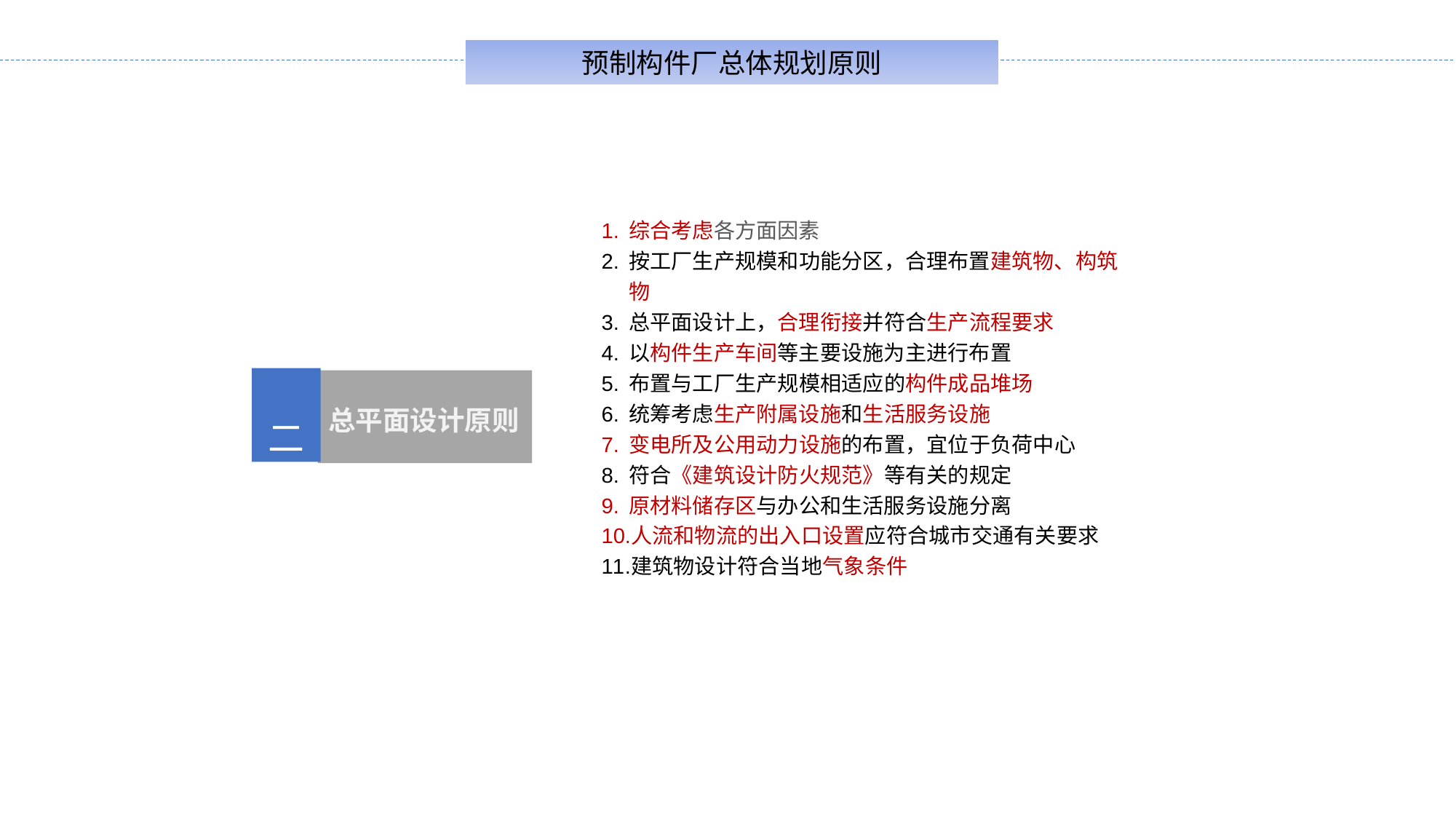

预制构件厂总体规划原则
综合考虑各方面因素
按工厂生产规模和功能分区，合理布置建筑物、构筑物
总平面设计上，合理衔接并符合生产流程要求
以构件生产车间等主要设施为主进行布置
布置与工厂生产规模相适应的构件成品堆场
统筹考虑生产附属设施和生活服务设施
变电所及公用动力设施的布置，宜位于负荷中心
符合《建筑设计防火规范》等有关的规定
原材料储存区与办公和生活服务设施分离
人流和物流的出入口设置应符合城市交通有关要求
建筑物设计符合当地气象条件

 二
总平面设计原则